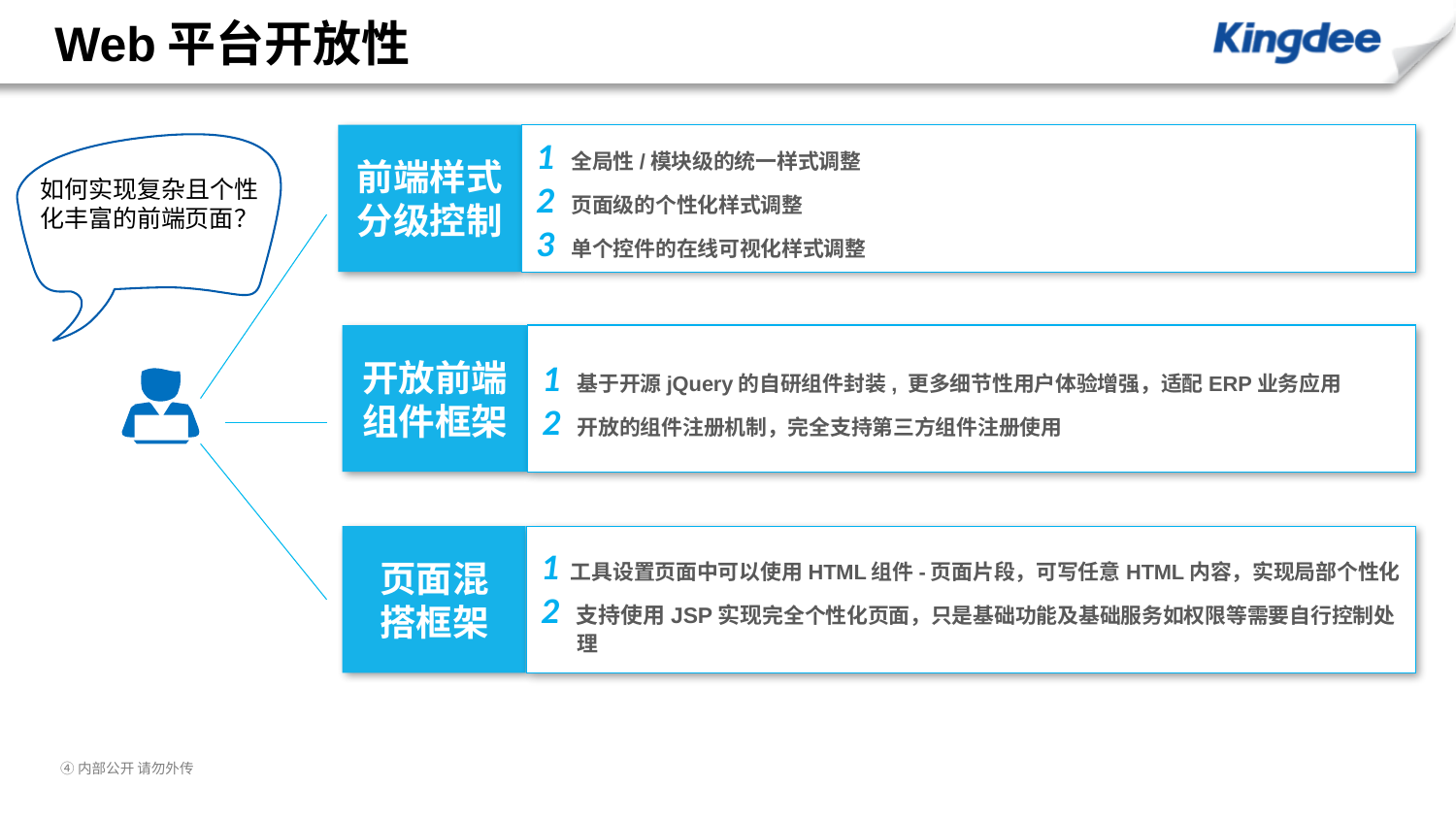

# Web平台开放性
前端样式
分级控制
1 全局性/模块级的统一样式调整
2 页面级的个性化样式调整
3 单个控件的在线可视化样式调整

如何实现复杂且个性化丰富的前端页面？
开放前端
组件框架
1 基于开源jQuery的自研组件封装, 更多细节性用户体验增强，适配ERP业务应用
2 开放的组件注册机制，完全支持第三方组件注册使用

页面混
搭框架
1 工具设置页面中可以使用HTML组件-页面片段，可写任意HTML内容，实现局部个性化
2 支持使用JSP实现完全个性化页面，只是基础功能及基础服务如权限等需要自行控制处理